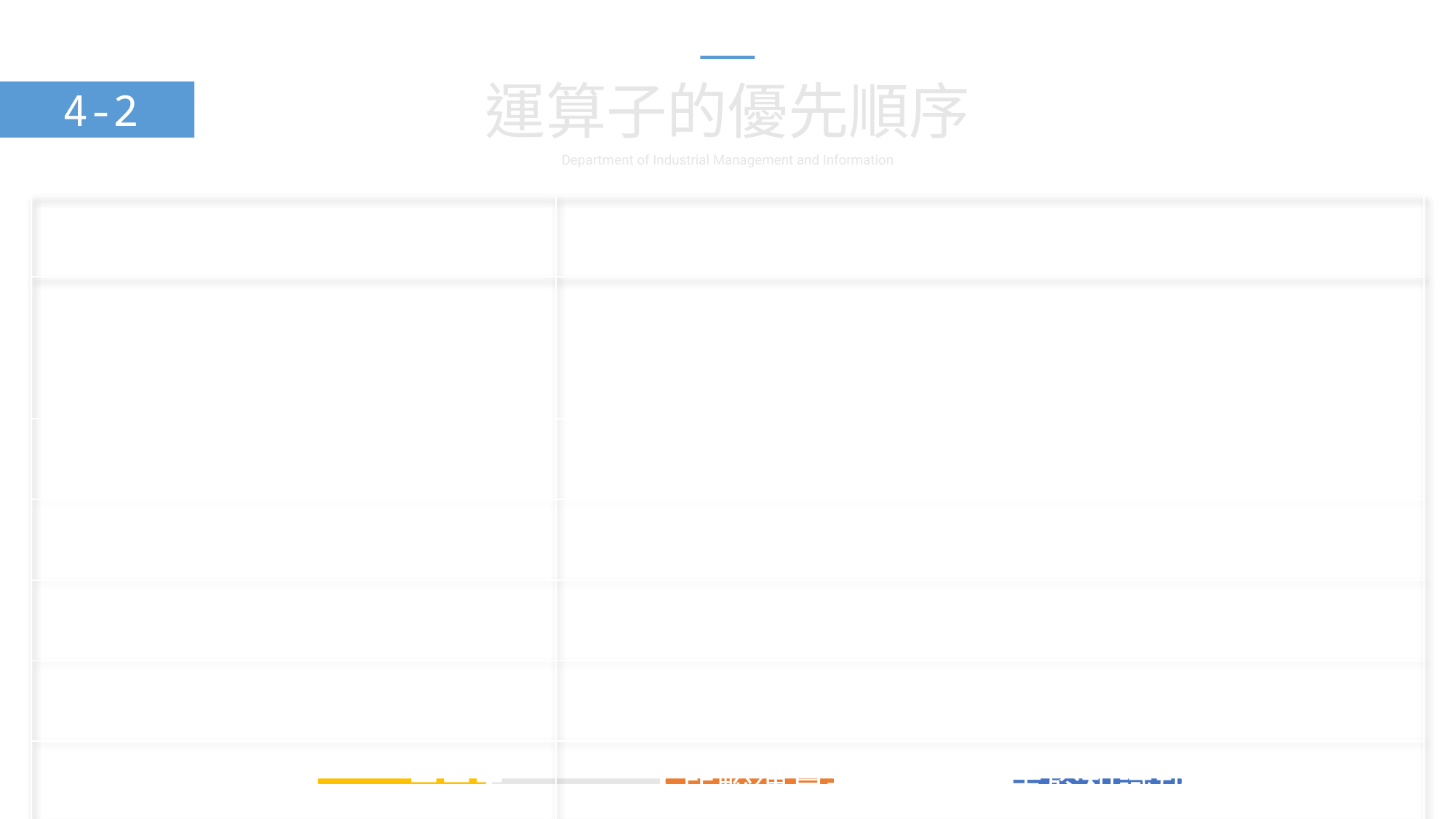

運算子的優先順序
4-2
| 運算子 | 說明 |
| --- | --- |
| ! ~ ++ -- (type) | 邏輯、位元、遞增、遞減、型態轉換、控制運算子 |
| ✽ / % | 算術運算子的乘、除法和餘數 |
| + - . | 算術運算子加和減法、字串連接運算子 |
| << >> | 位元運算子左移和右移 |
| > >= < <= | 比較運算子大於、大於等於、小於和小於等於 |
| == != === | 比較運算子等於、不等於和識別運算子 |